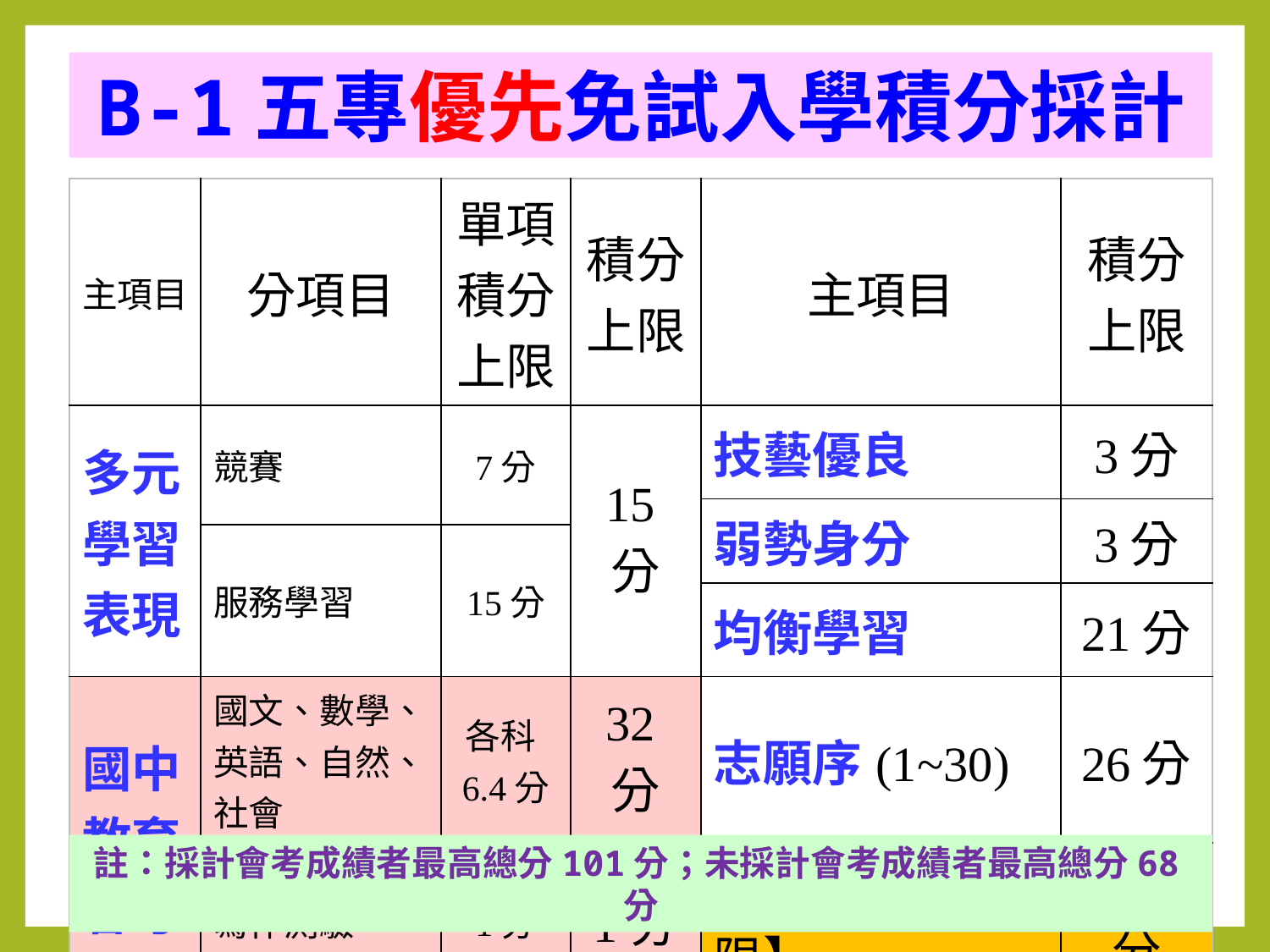

B-1五專優先免試入學積分採計
| 主項目 | 分項目 | 單項積分上限 | 積分上限 | 主項目 | 積分上限 |
| --- | --- | --- | --- | --- | --- |
| 多元學習表現 | 競賽 | 7分 | 15分 | 技藝優良 | 3分 |
|  |  |  |  | 弱勢身分 | 3分 |
|  | 服務學習 | 15分 |  |  |  |
|  |  |  |  | 均衡學習 | 21分 |
| 國中教育會考 | 國文、數學、英語、自然、社會 | 各科6.4分 | 32分 | 志願序(1~30) | 26分 |
|  | 寫作測驗 | 1分 | 1分 | 總積分【上限】 | 101分 |
註：採計會考成績者最高總分101分；未採計會考成績者最高總分68分